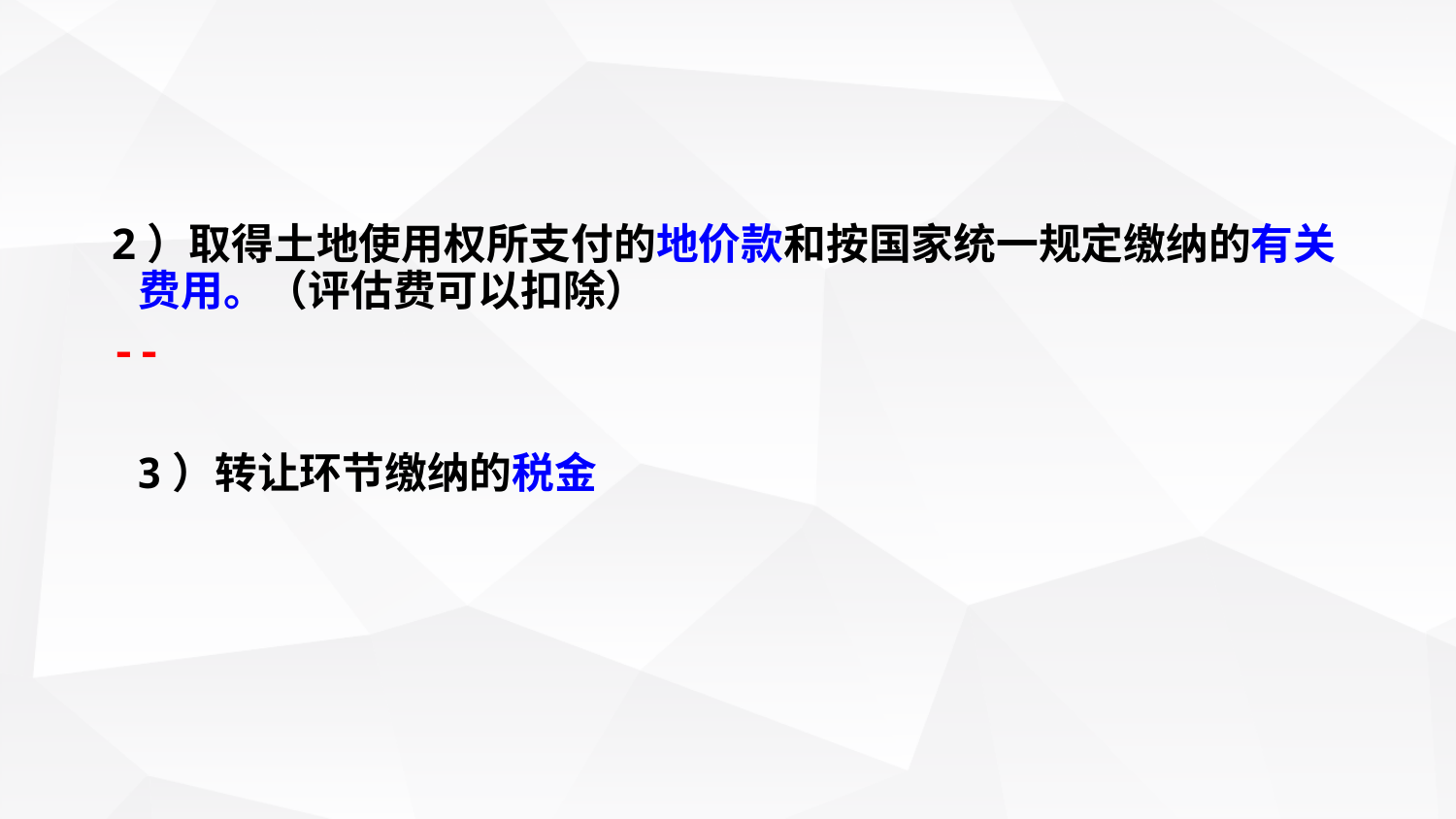

2）取得土地使用权所支付的地价款和按国家统一规定缴纳的有关费用。（评估费可以扣除）
--

 3）转让环节缴纳的税金